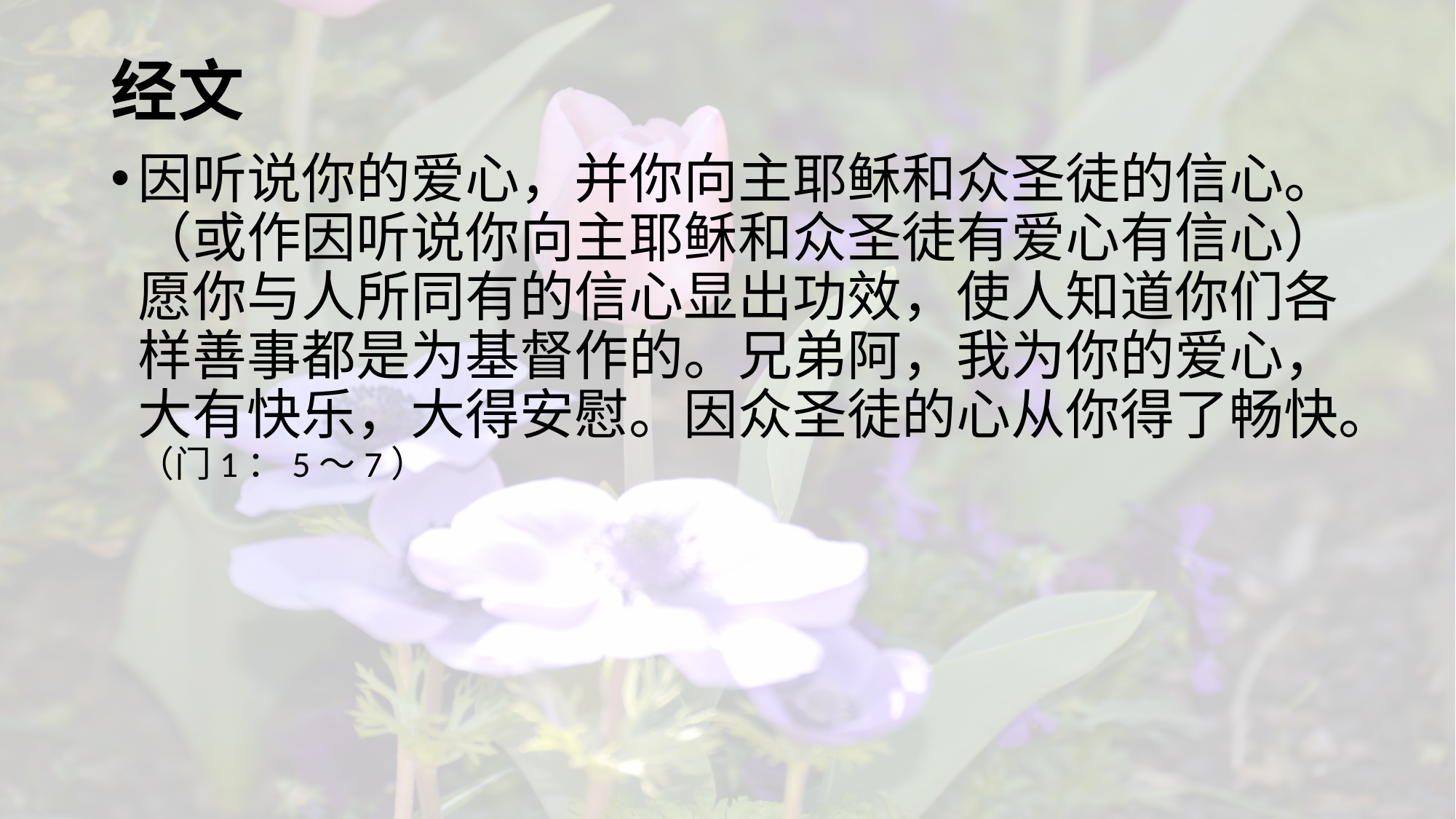

# 经文
因听说你的爱心，并你向主耶稣和众圣徒的信心。（或作因听说你向主耶稣和众圣徒有爱心有信心）愿你与人所同有的信心显出功效，使人知道你们各样善事都是为基督作的。兄弟阿，我为你的爱心，大有快乐，大得安慰。因众圣徒的心从你得了畅快。（门1：5～7）